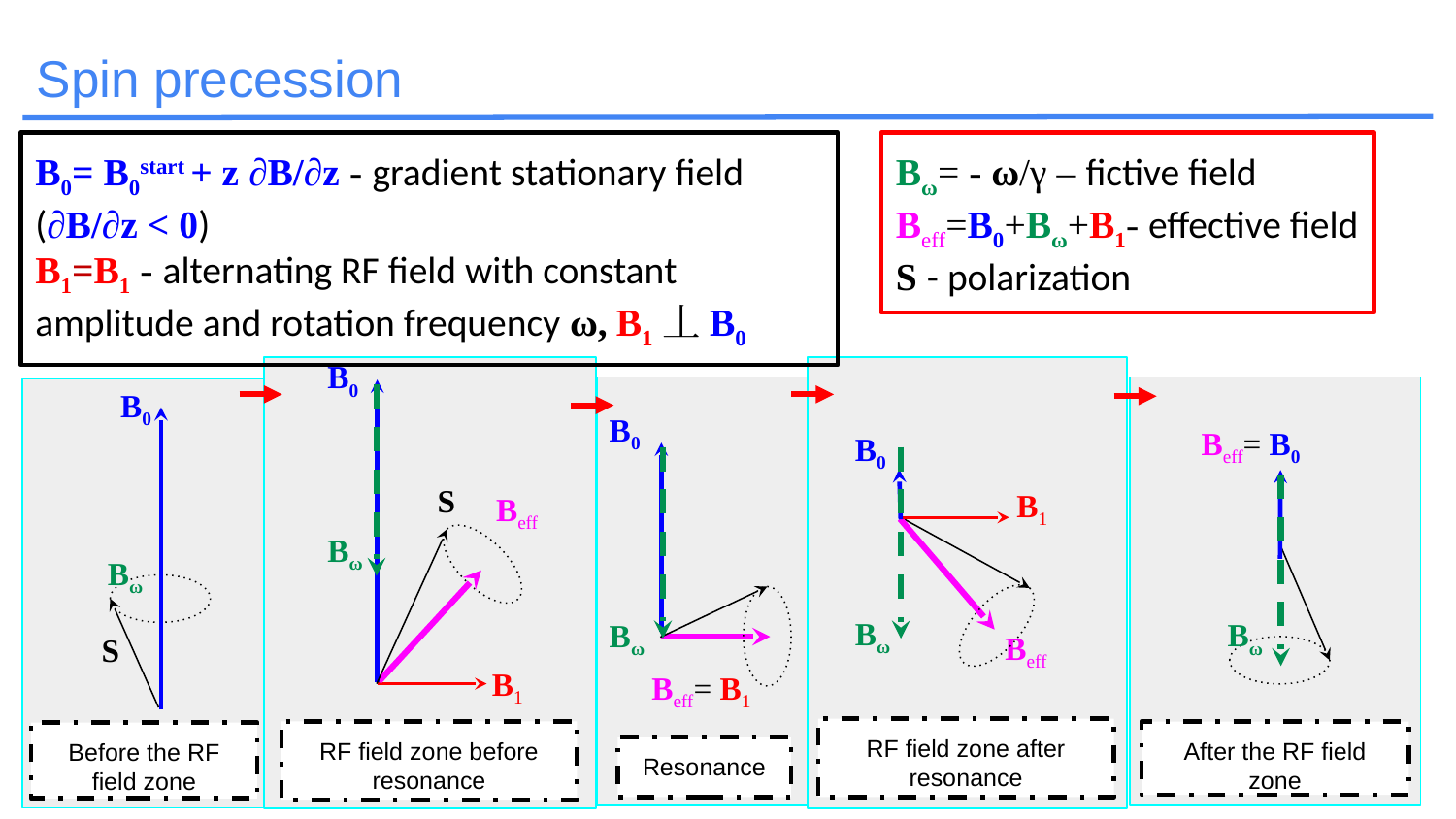

# Spin precession
B0= B0start + z ∂B/∂z - gradient stationary field (∂B/∂z < 0)
B1=B1 - alternating RF field with constant amplitude and rotation frequency ω, B1丄B0
Bω= - ω/γ – fictive field
Beff=B0+Bω+B1- effective field
S - polarization
B0

B0

B0
Beff= B0
B0
S
B1
Beff
Bω
Bω

Bω
Bω
Bω

Beff
S

B1
Beff= B1
S
RF field zone after resonance
RF field zone before resonance
After the RF field zone
Before the RF field zone
Resonance